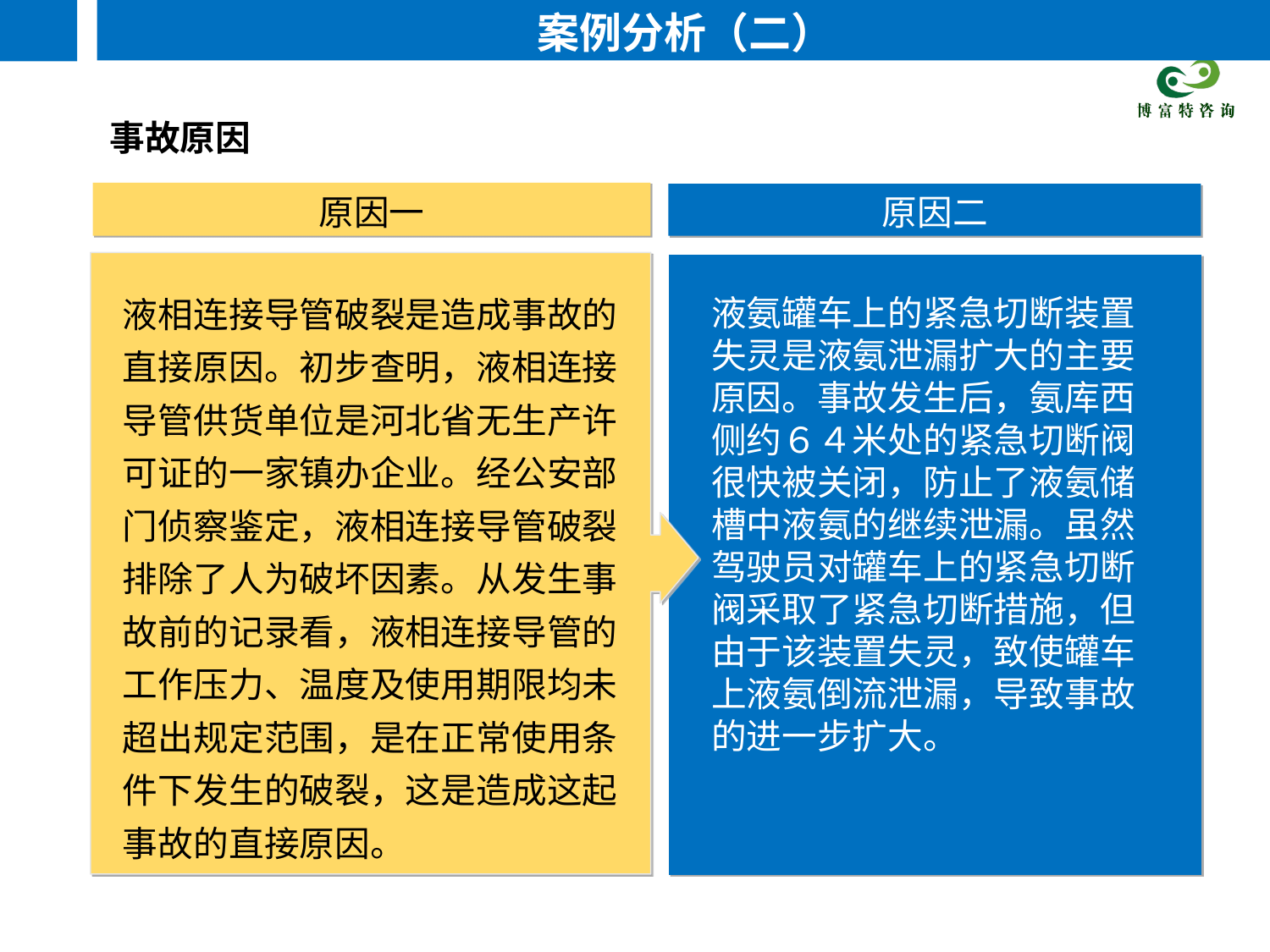

案例分析（二）
事故原因

原因一
原因二

液相连接导管破裂是造成事故的直接原因。初步查明，液相连接导管供货单位是河北省无生产许可证的一家镇办企业。经公安部门侦察鉴定，液相连接导管破裂排除了人为破坏因素。从发生事故前的记录看，液相连接导管的工作压力、温度及使用期限均未超出规定范围，是在正常使用条件下发生的破裂，这是造成这起事故的直接原因。
液氨罐车上的紧急切断装置失灵是液氨泄漏扩大的主要原因。事故发生后，氨库西侧约６４米处的紧急切断阀很快被关闭，防止了液氨储槽中液氨的继续泄漏。虽然驾驶员对罐车上的紧急切断阀采取了紧急切断措施，但由于该装置失灵，致使罐车上液氨倒流泄漏，导致事故的进一步扩大。